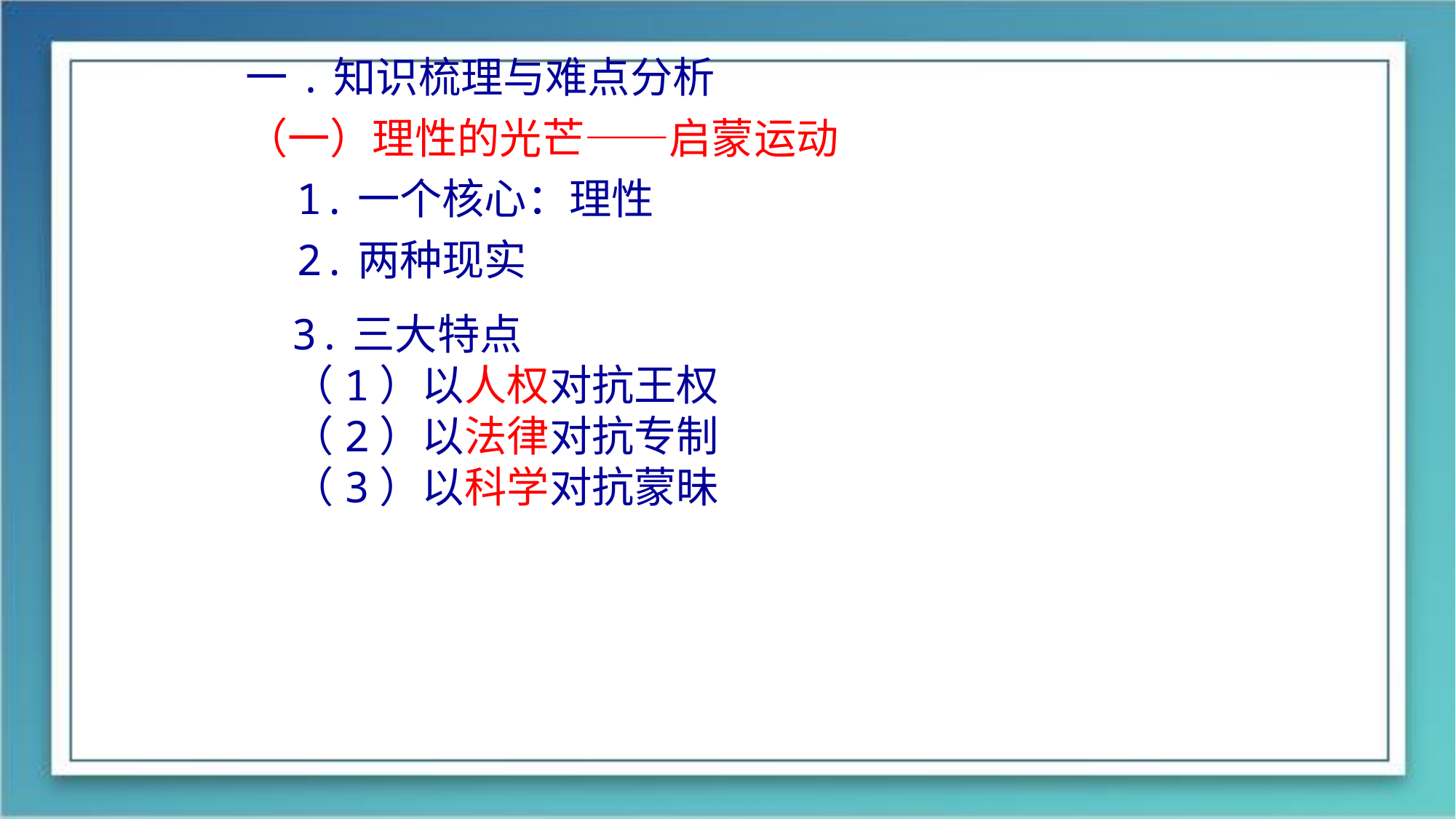

一.知识梳理与难点分析
（一）理性的光芒——启蒙运动
  1.一个核心：理性
  2.两种现实
3.三大特点
（1）以人权对抗王权
（2）以法律对抗专制
（3）以科学对抗蒙昧